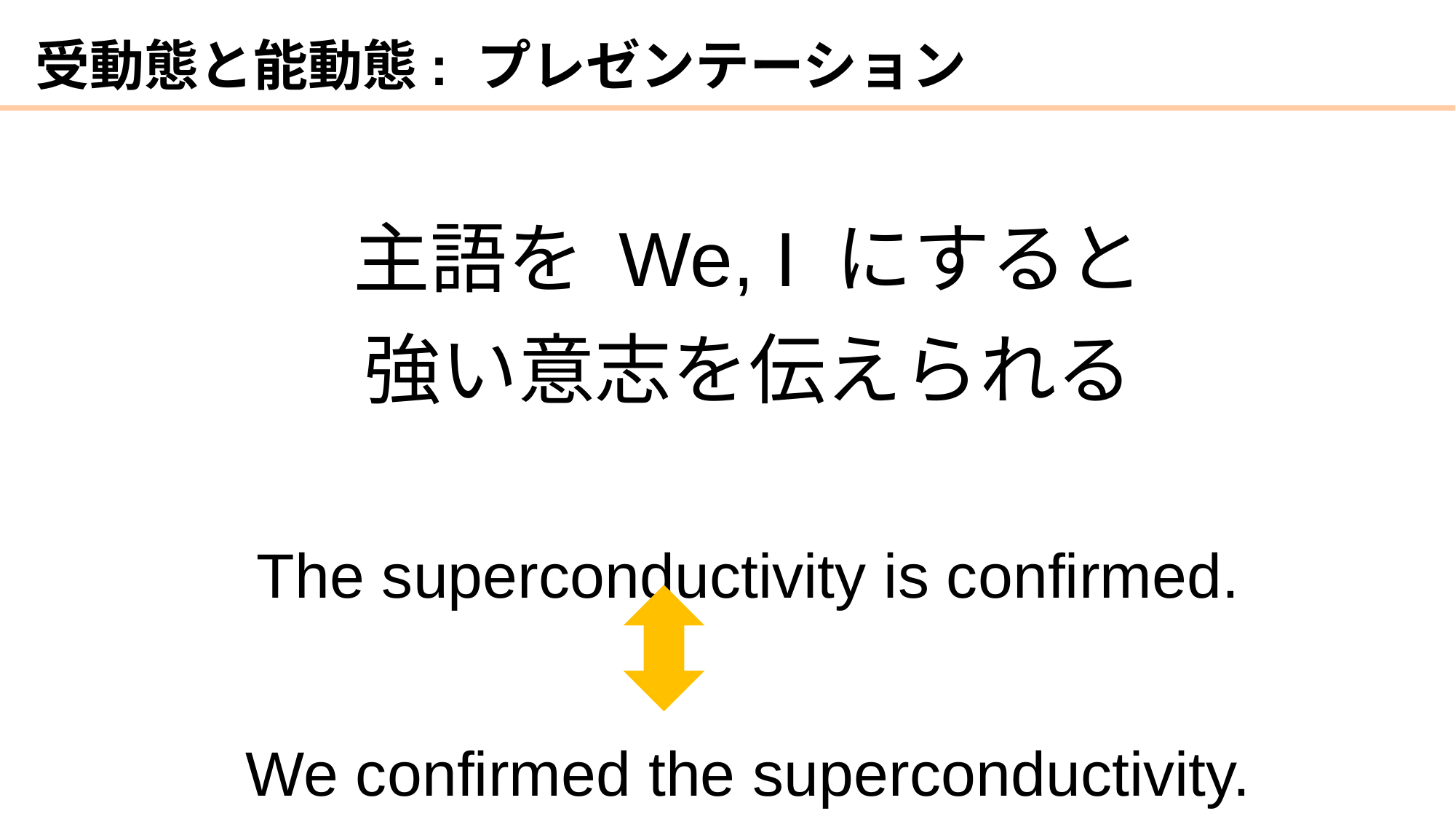

# 受動態と能動態: プレゼンテーション
主語を We, I にすると
強い意志を伝えられる

The superconductivity is confirmed.

We confirmed the superconductivity.